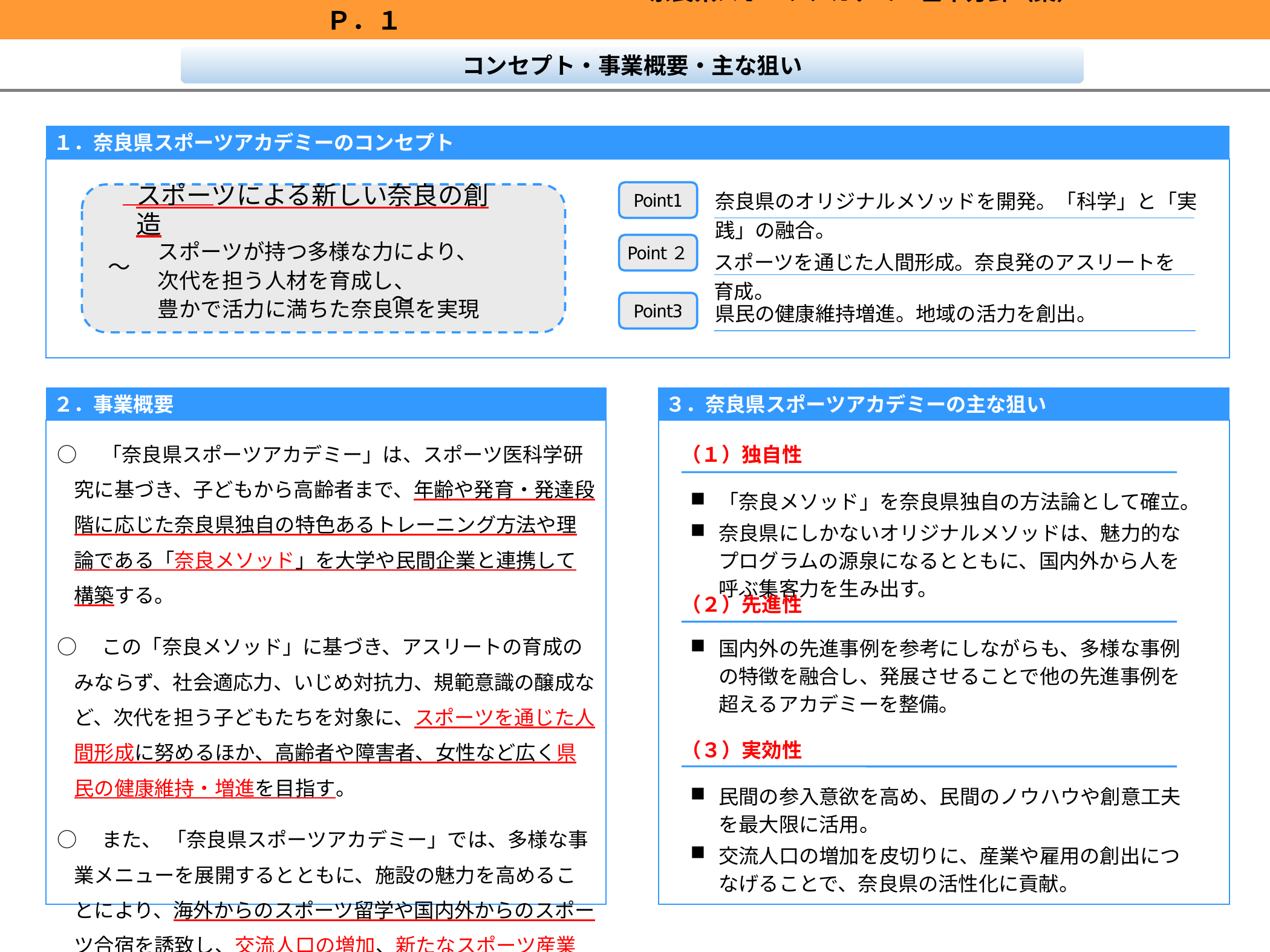

奈良県スポーツアカデミー基本方針（案）　　　　　　     　　　　　　　　　　　　　　Ｐ．１
コンセプト・事業概要・主な狙い
１．奈良県スポーツアカデミーのコンセプト

Point1
奈良県のオリジナルメソッドを開発。「科学」と「実践」の融合。

～　　　　　　　　　　　　　　　　　　　　　　　　　～

スポーツによる新しい奈良の創造

スポーツが持つ多様な力により、
次代を担う人材を育成し、
豊かで活力に満ちた奈良県を実現
Point２
スポーツを通じた人間形成。奈良発のアスリートを育成。

Point3
県民の健康維持増進。地域の活力を創出。

３．奈良県スポーツアカデミーの主な狙い
２．事業概要
○　「奈良県スポーツアカデミー」は、スポーツ医科学研究に基づき、子どもから高齢者まで、年齢や発育・発達段階に応じた奈良県独自の特色あるトレーニング方法や理論である「奈良メソッド」を大学や民間企業と連携して構築する。

○　この「奈良メソッド」に基づき、アスリートの育成のみならず、社会適応力、いじめ対抗力、規範意識の醸成など、次代を担う子どもたちを対象に、スポーツを通じた人間形成に努めるほか、高齢者や障害者、女性など広く県民の健康維持・増進を目指す。

○　また、 「奈良県スポーツアカデミー」では、多様な事業メニューを展開するとともに、施設の魅力を高めることにより、海外からのスポーツ留学や国内外からのスポーツ合宿を誘致し、交流人口の増加、新たなスポーツ産業や雇用の創出に繋げる。

（１）独自性

「奈良メソッド」を奈良県独自の方法論として確立。

奈良県にしかないオリジナルメソッドは、魅力的なプログラムの源泉になるとともに、国内外から人を呼ぶ集客力を生み出す。
（２）先進性

国内外の先進事例を参考にしながらも、多様な事例の特徴を融合し、発展させることで他の先進事例を超えるアカデミーを整備。
（３）実効性

民間の参入意欲を高め、民間のノウハウや創意工夫を最大限に活用。

交流人口の増加を皮切りに、産業や雇用の創出につなげることで、奈良県の活性化に貢献。